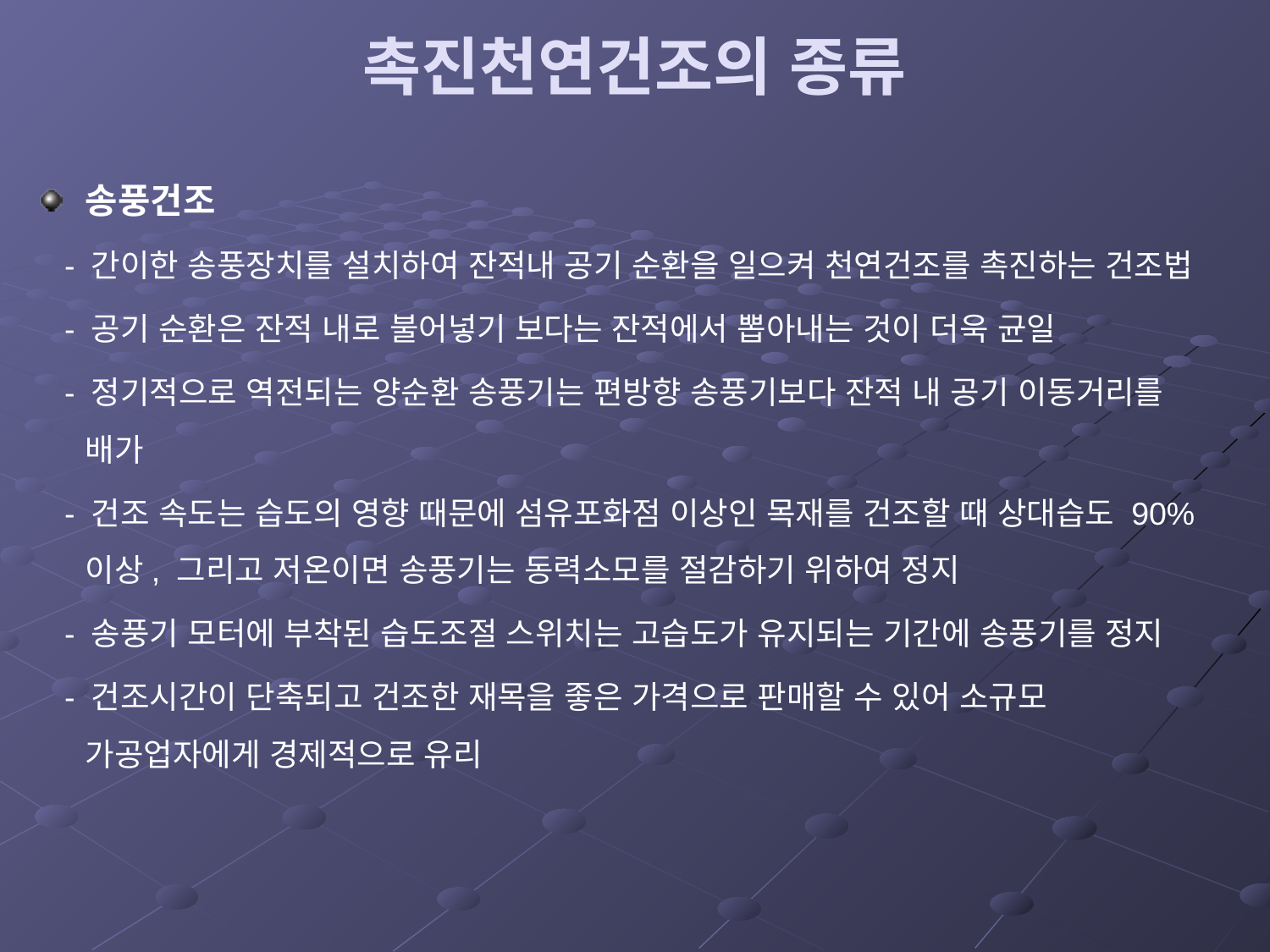

# 촉진천연건조의 종류
송풍건조
   - 간이한 송풍장치를 설치하여 잔적내 공기 순환을 일으켜 천연건조를 촉진하는 건조법
   - 공기 순환은 잔적 내로 불어넣기 보다는 잔적에서 뽑아내는 것이 더욱 균일
   - 정기적으로 역전되는 양순환 송풍기는 편방향 송풍기보다 잔적 내 공기 이동거리를 배가
   - 건조 속도는 습도의 영향 때문에 섬유포화점 이상인 목재를 건조할 때 상대습도 90% 이상, 그리고 저온이면 송풍기는 동력소모를 절감하기 위하여 정지
   - 송풍기 모터에 부착된 습도조절 스위치는 고습도가 유지되는 기간에 송풍기를 정지
   - 건조시간이 단축되고 건조한 재목을 좋은 가격으로 판매할 수 있어 소규모 가공업자에게 경제적으로 유리